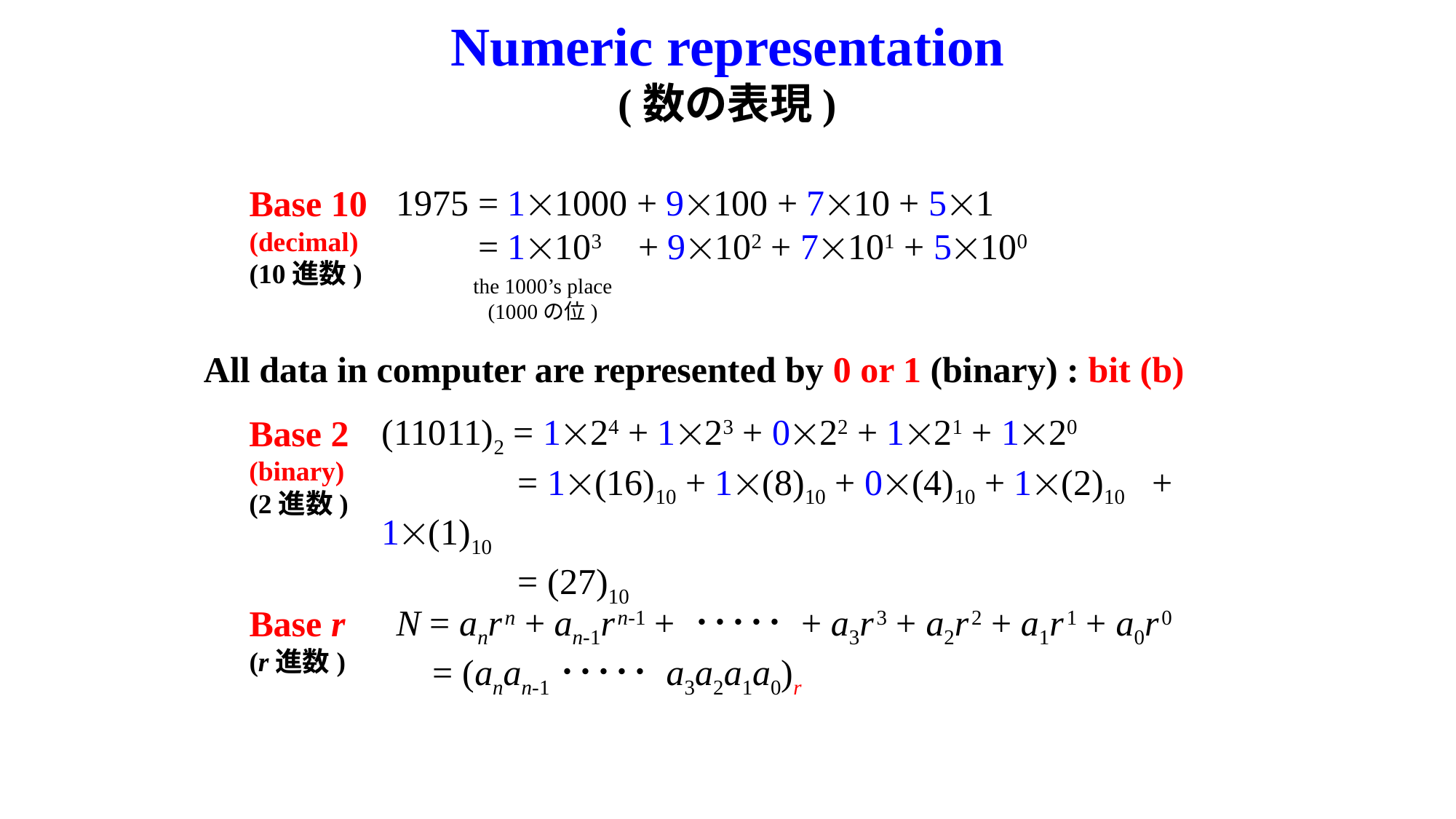

# Numeric representation (数の表現)
1975 = 1×1000 + 9×100 + 7×10 + 5×1
         = 1×103    + 9×102 + 7×101 + 5×100
Base 10
(decimal)
(10進数)
the 1000’s place
(1000の位)
All data in computer are represented by 0 or 1 (binary) : bit (b)
(11011)2 = 1×24 + 1×23 + 0×22 + 1×21 + 1×20
               = 1×(16)10 + 1×(8)10 + 0×(4)10 + 1×(2)10   + 1×(1)10
               = (27)10
Base 2
(binary)
(2進数)
N = anr n + an-1r n-1 + ･････ + a3r 3 + a2r 2 + a1r 1 + a0r 0
    = (anan-1･････ a3a2a1a0)r
Base r
(r進数)